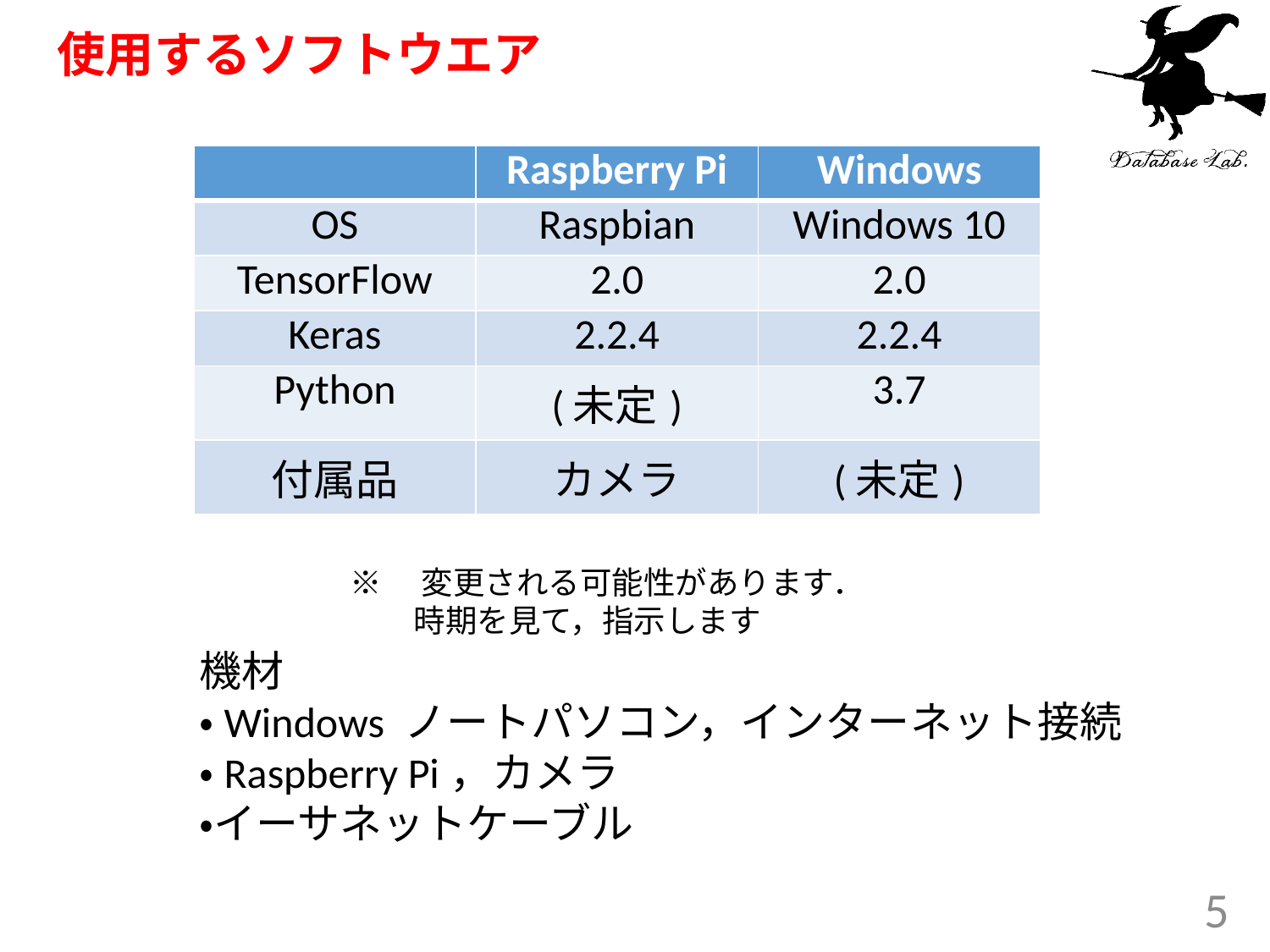

# 使用するソフトウエア
|  | Raspberry Pi | Windows |
| --- | --- | --- |
| OS | Raspbian | Windows 10 |
| TensorFlow | 2.0 | 2.0 |
| Keras | 2.2.4 | 2.2.4 |
| Python | (未定) | 3.7 |
| 付属品 | カメラ | (未定) |
※　変更される可能性があります．
　　時期を見て，指示します
機材
・Windows ノートパソコン，インターネット接続
・Raspberry Pi，カメラ
・イーサネットケーブル
5